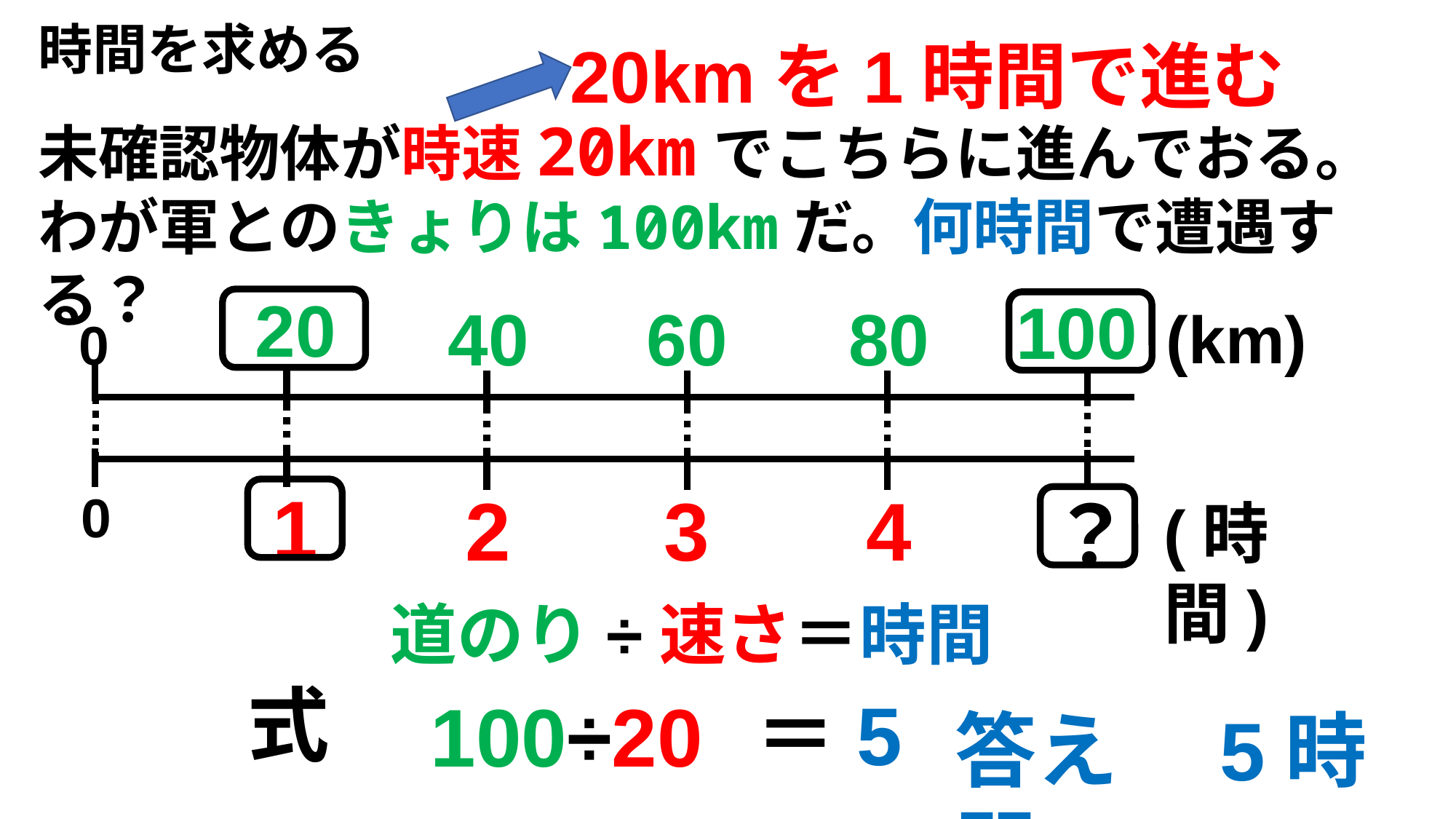

時間を求める
未確認物体が時速20kmでこちらに進んでおる。
わが軍とのきょりは100kmだ。何時間で遭遇する？
20kmを1時間で進む

20
100
40
60
80

(km)

0
1
2
3
4
？
0

(時間)

道のり÷速さ＝時間
式
＝5
100÷20
答え　5時間